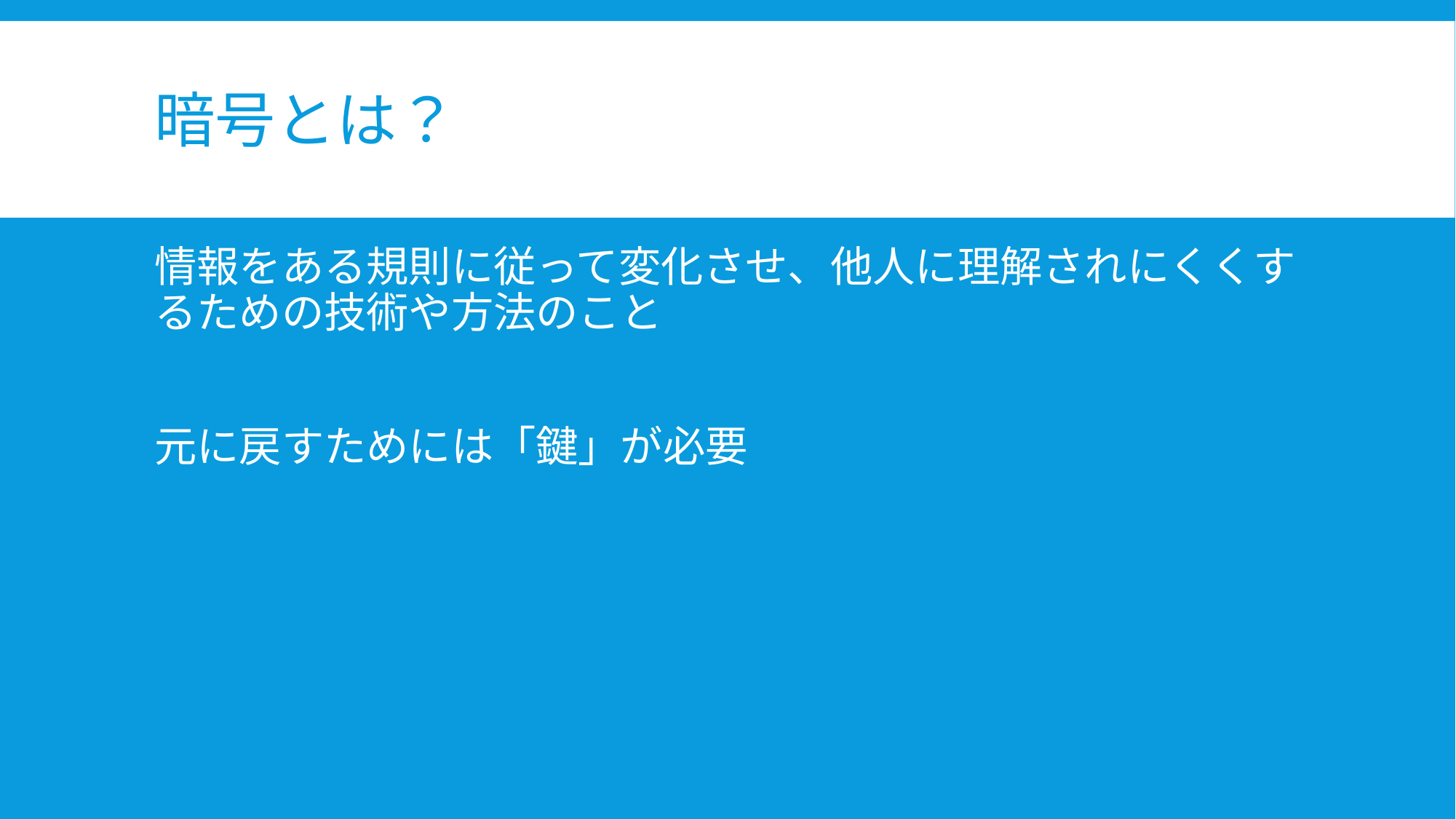

# 暗号とは？
情報をある規則に従って変化させ、他人に理解されにくくするための技術や方法のこと

元に戻すためには「鍵」が必要